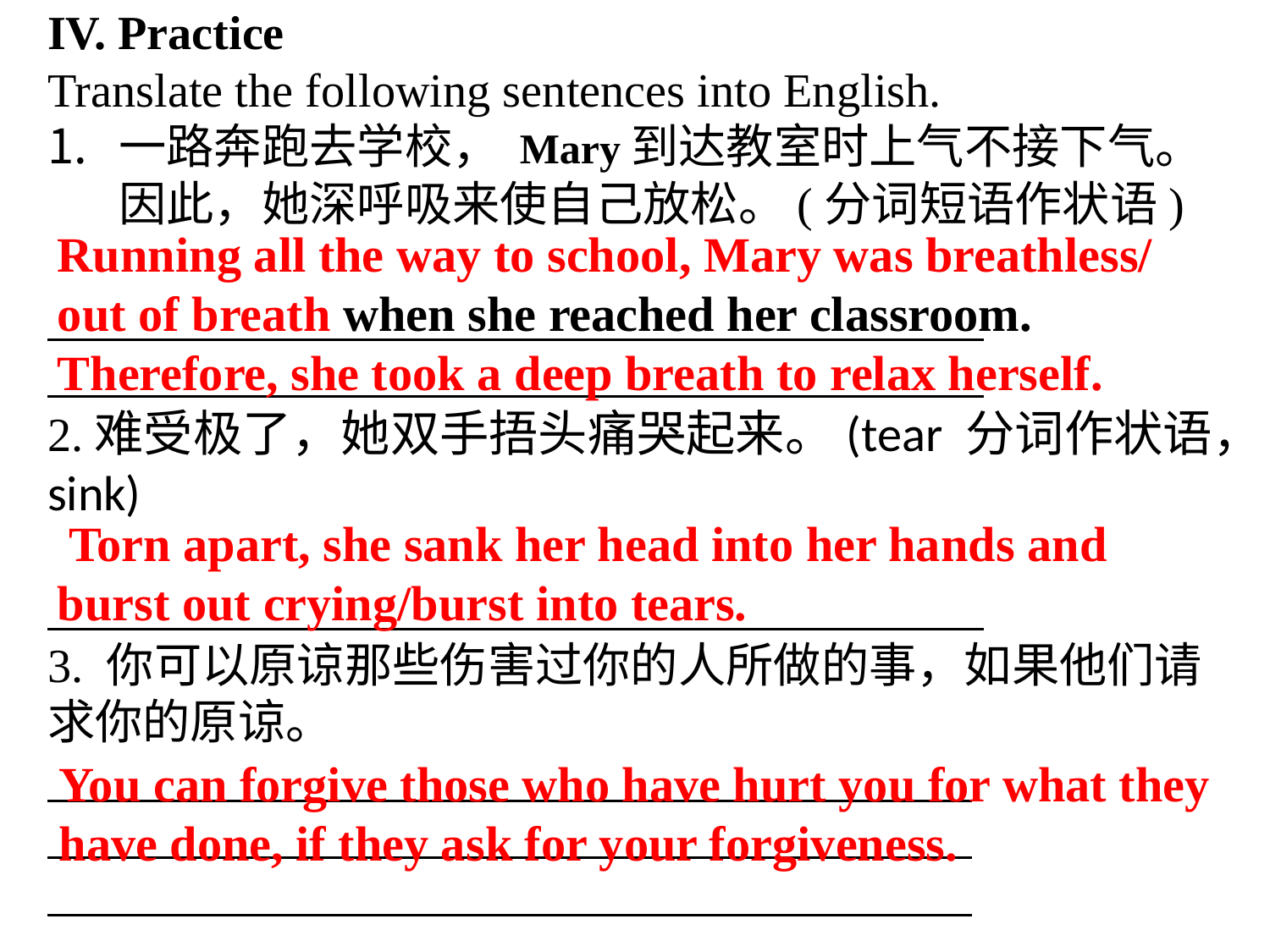

IV. Practice
Translate the following sentences into English.
一路奔跑去学校， Mary到达教室时上气不接下气。因此，她深呼吸来使自己放松。(分词短语作状语)

2.难受极了，她双手捂头痛哭起来。(tear 分词作状语，sink)

3. 你可以原谅那些伤害过你的人所做的事，如果他们请求你的原谅。

Running all the way to school, Mary was breathless/ out of breath when she reached her classroom. Therefore, she took a deep breath to relax herself.
 Torn apart, she sank her head into her hands and burst out crying/burst into tears.
You can forgive those who have hurt you for what they have done, if they ask for your forgiveness.